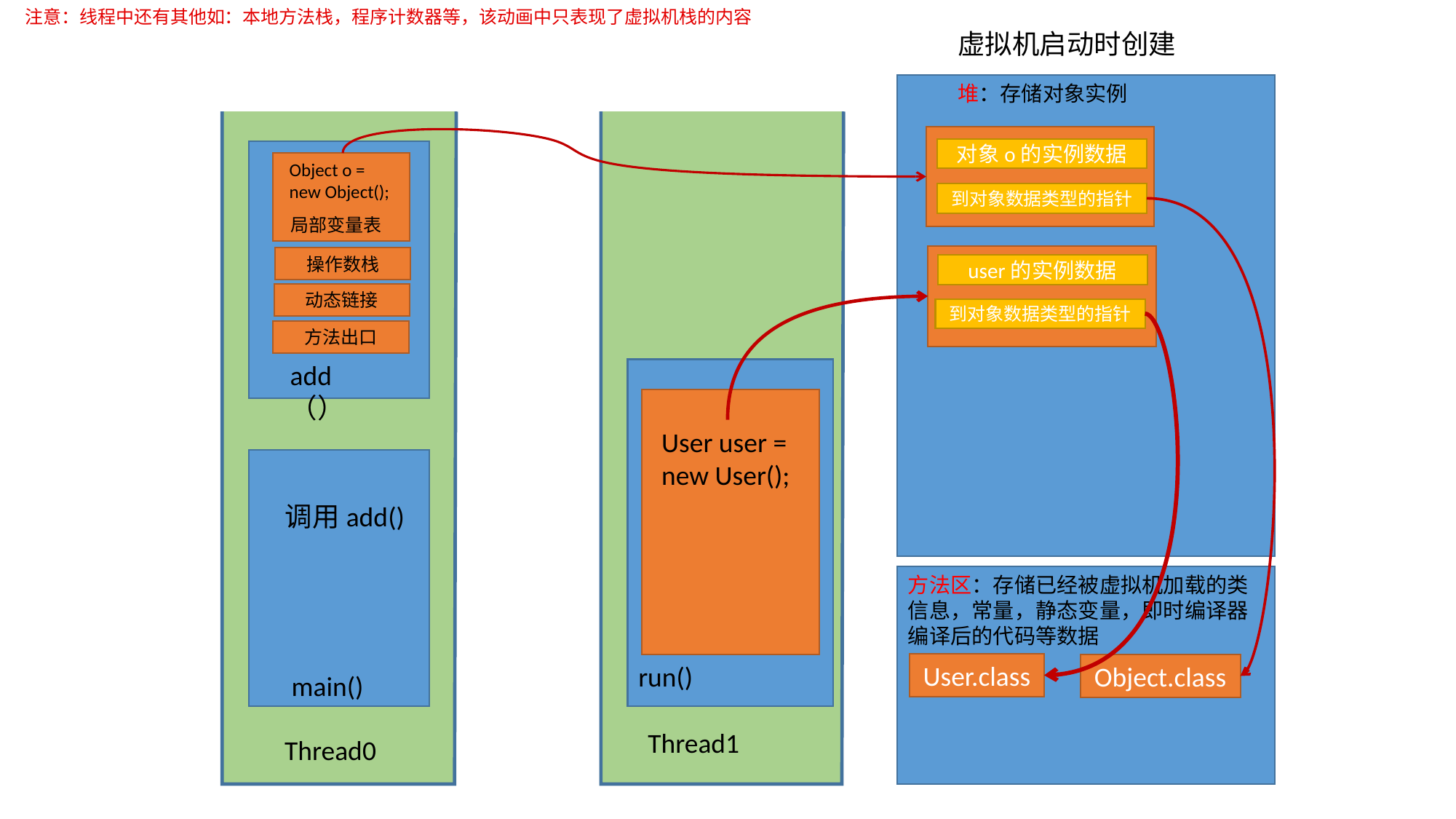

注意：线程中还有其他如：本地方法栈，程序计数器等，该动画中只表现了虚拟机栈的内容
虚拟机启动时创建

堆：存储对象实例

Thread0

Thread1

对象o的实例数据
到对象数据类型的指针

局部变量表
add（）
Object o = new Object();
操作数栈
动态链接
方法出口

user的实例数据
到对象数据类型的指针

User user = new User();
run()

main()
调用add()

方法区：存储已经被虚拟机加载的类信息，常量，静态变量，即时编译器编译后的代码等数据
User.class
Object.class